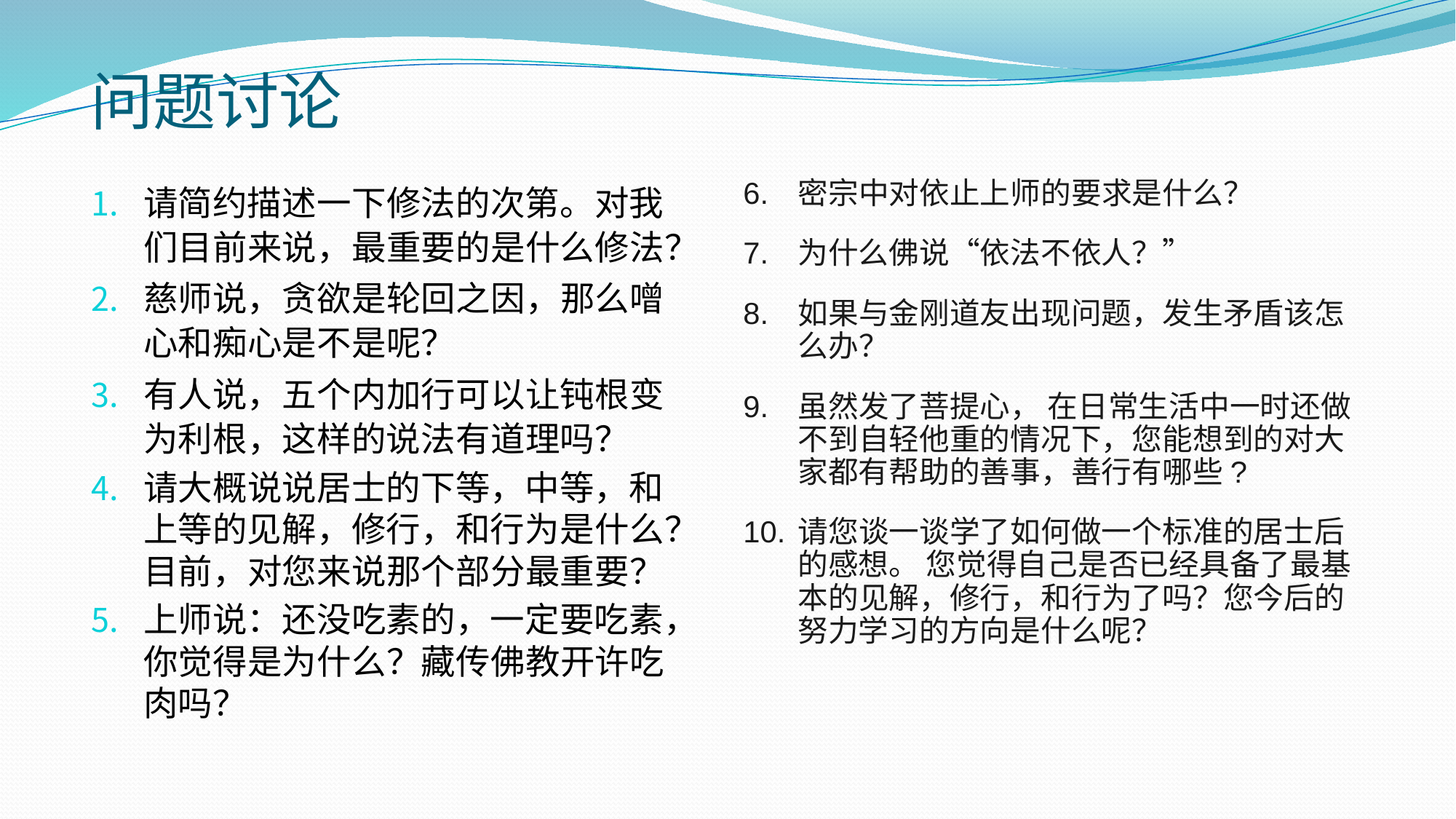

# 问题讨论
密宗中对依止上师的要求是什么？
为什么佛说“依法不依人？”
如果与金刚道友出现问题，发生矛盾该怎么办？
虽然发了菩提心， 在日常生活中一时还做不到自轻他重的情况下，您能想到的对大家都有帮助的善事，善行有哪些?
请您谈一谈学了如何做一个标准的居士后的感想。 您觉得自己是否已经具备了最基本的见解，修行，和行为了吗？您今后的努力学习的方向是什么呢？

请简约描述一下修法的次第。对我们目前来说，最重要的是什么修法？
慈师说，贪欲是轮回之因，那么噌心和痴心是不是呢？
有人说，五个内加行可以让钝根变为利根，这样的说法有道理吗？
请大概说说居士的下等，中等，和上等的见解，修行，和行为是什么？目前，对您来说那个部分最重要？
上师说：还没吃素的，一定要吃素，你觉得是为什么？藏传佛教开许吃肉吗？